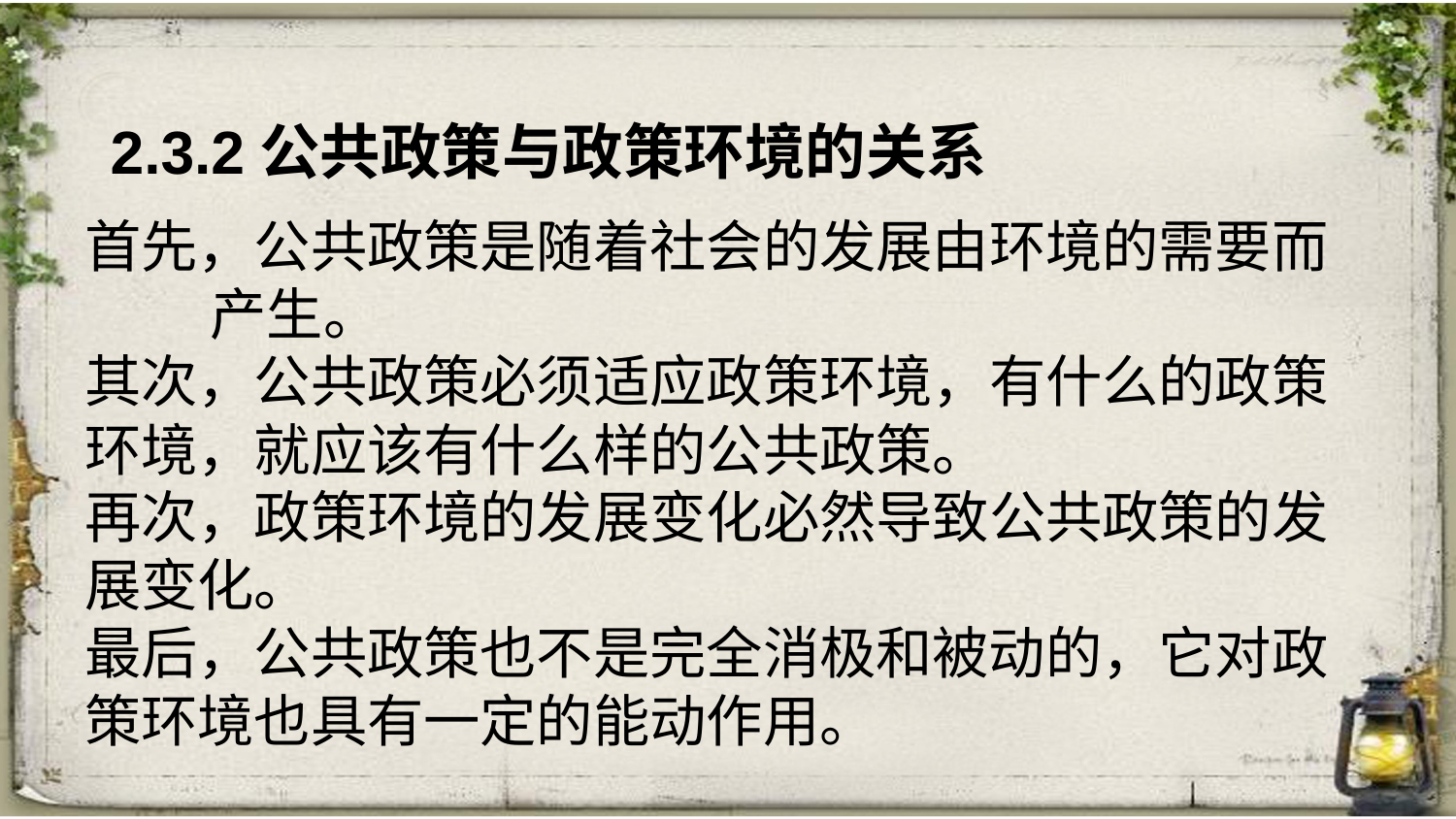

2.3.2公共政策与政策环境的关系
首先，公共政策是随着社会的发展由环境的需要而             产生。
其次，公共政策必须适应政策环境，有什么的政策环境，就应该有什么样的公共政策。
再次，政策环境的发展变化必然导致公共政策的发展变化。
最后，公共政策也不是完全消极和被动的，它对政策环境也具有一定的能动作用。